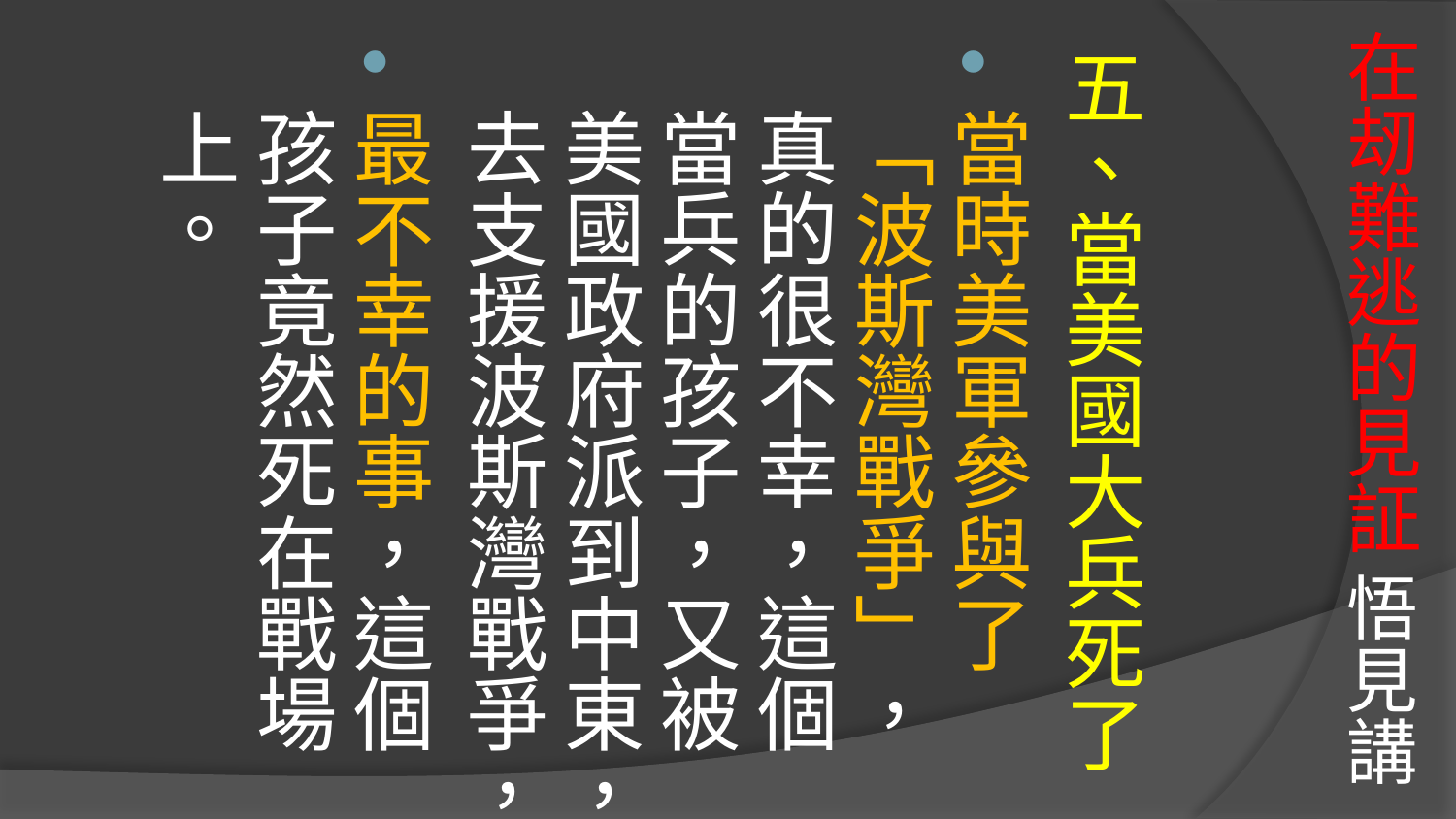

# 在刼難逃的見証 悟見講
五、當美國大兵死了
當時美軍參與了「波斯灣戰爭」，真的很不幸，這個當兵的孩子，又被美國政府派到中東，去支援波斯灣戰爭，
最不幸的事，這個孩子竟然死在戰場上。